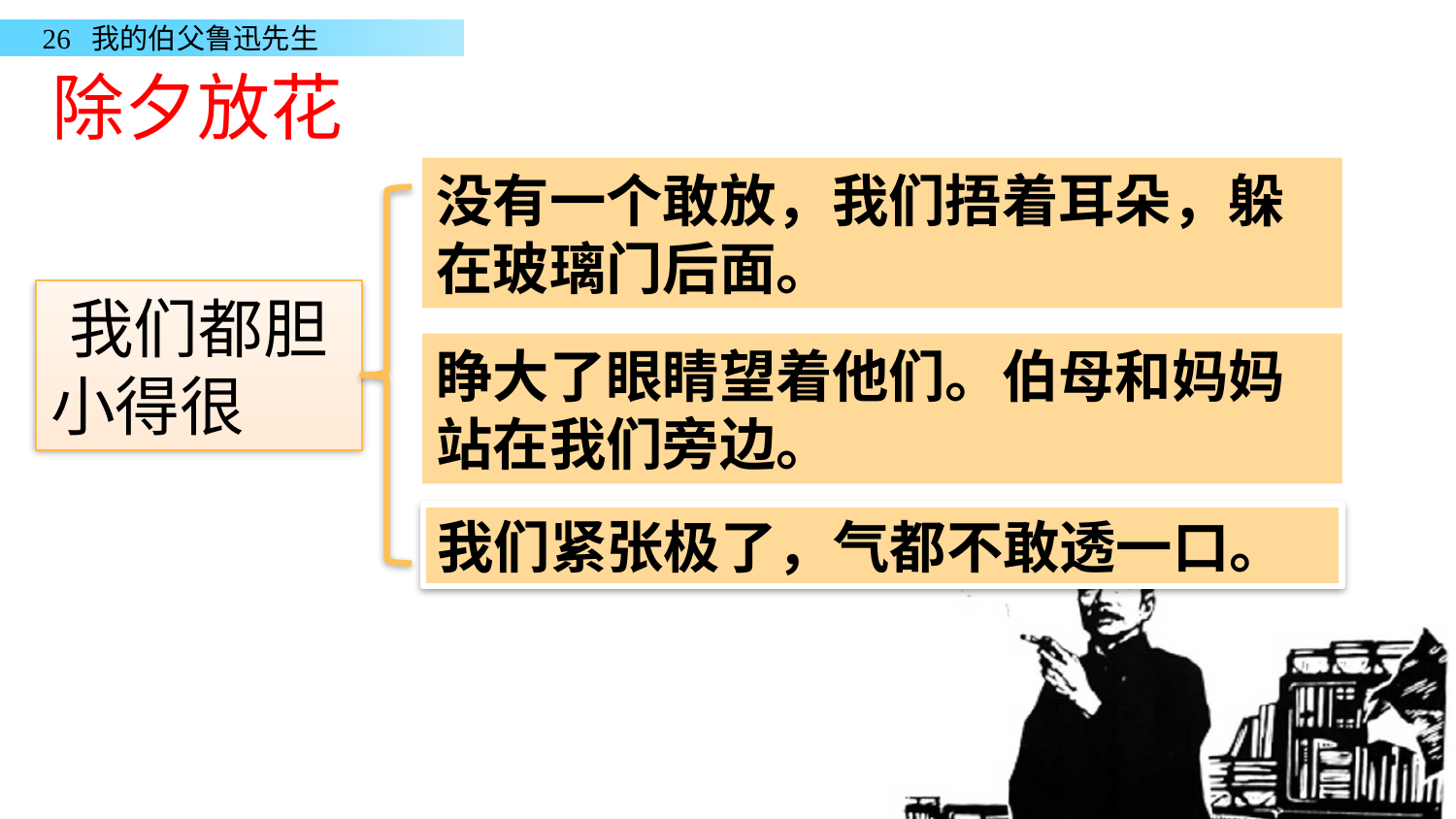

除夕放花
没有一个敢放，我们捂着耳朵，躲在玻璃门后面。

 我们都胆小得很
睁大了眼睛望着他们。伯母和妈妈站在我们旁边。
我们紧张极了，气都不敢透一口。